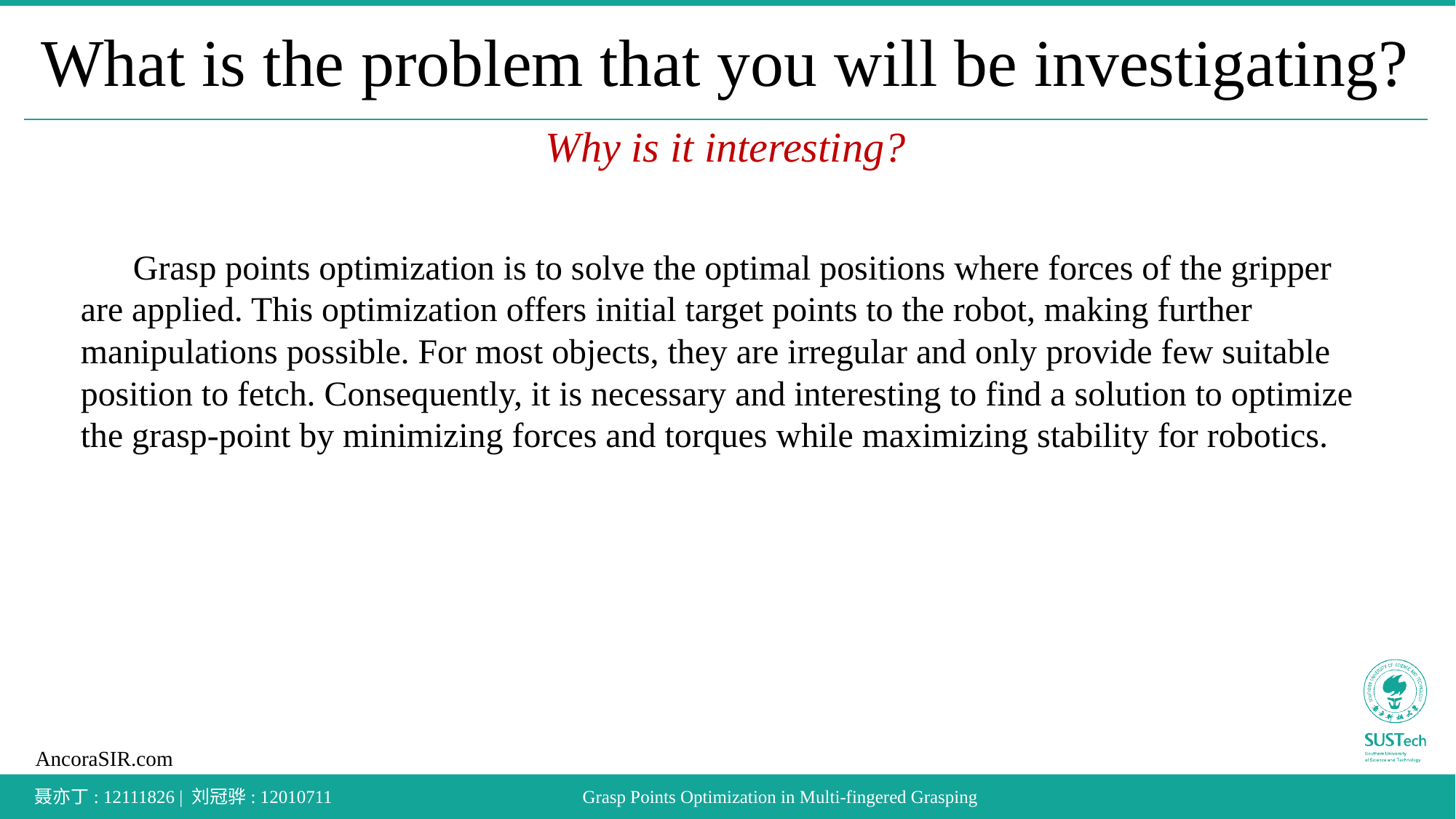

# What is the problem that you will be investigating?
Why is it interesting?
Grasp points optimization is to solve the optimal positions where forces of the gripper are applied. This optimization offers initial target points to the robot, making further manipulations possible. For most objects, they are irregular and only provide few suitable position to fetch. Consequently, it is necessary and interesting to find a solution to optimize the grasp-point by minimizing forces and torques while maximizing stability for robotics.

聂亦丁: 12111826 | 刘冠骅: 12010711
4
Grasp Points Optimization in Multi-fingered Grasping